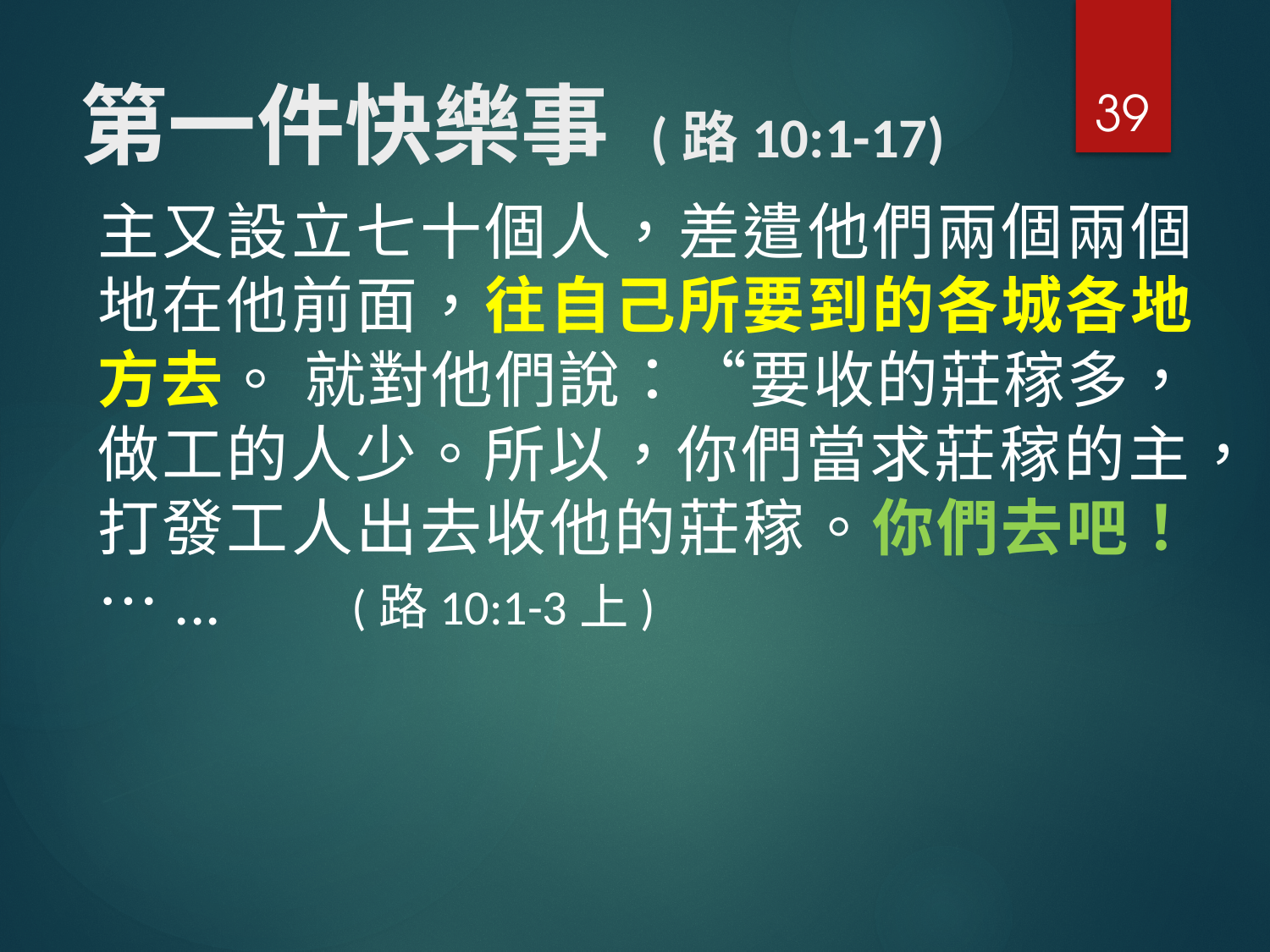

39
# 第一件快樂事 (路10:1-17)
主又設立七十個人，差遣他們兩個兩個地在他前面，往自己所要到的各城各地方去。 就對他們說：“要收的莊稼多，做工的人少。所以，你們當求莊稼的主，打發工人出去收他的莊稼。你們去吧！…... 	(路10:1-3上)